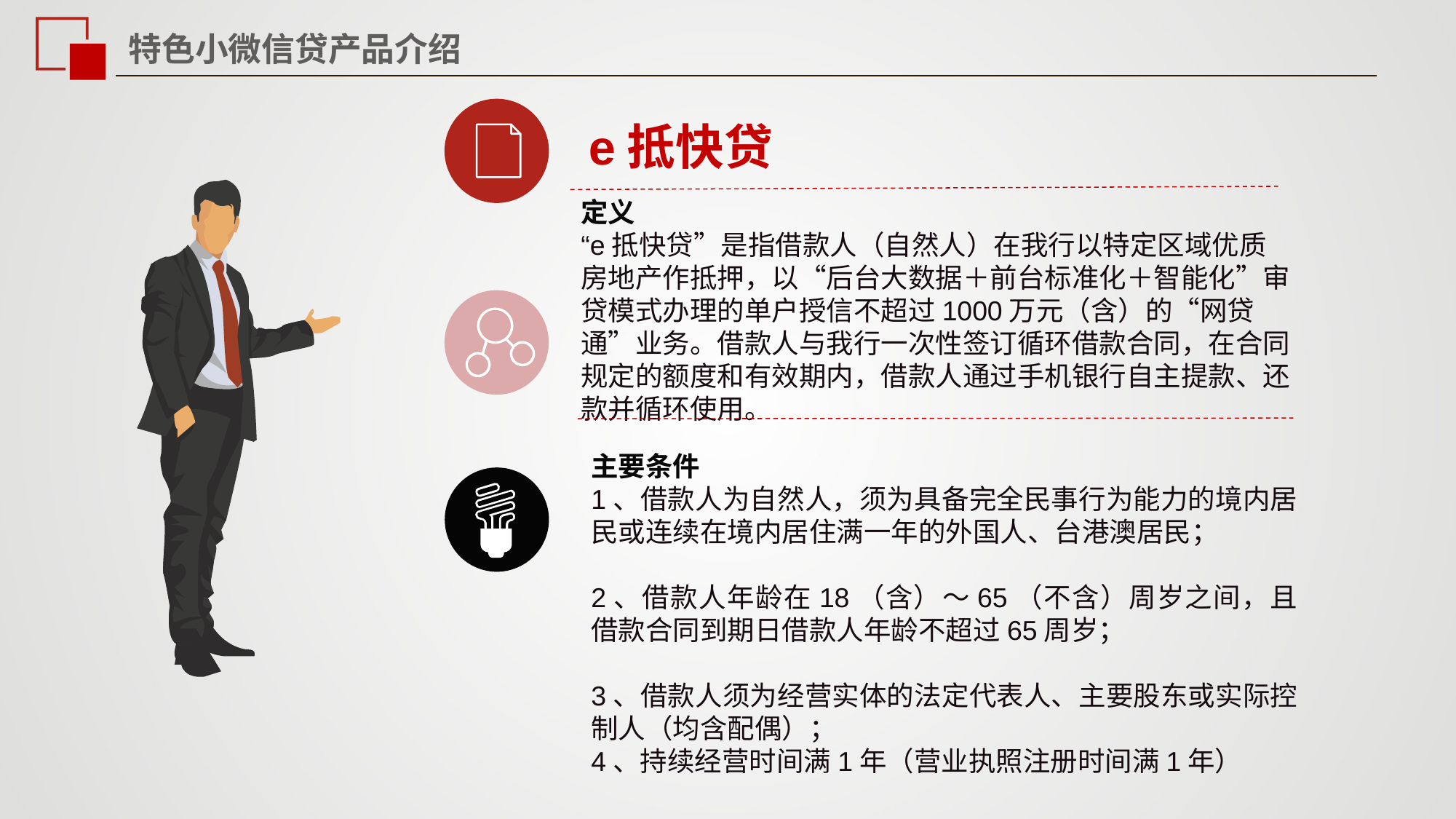

特色小微信贷产品介绍

e抵快贷

定义
“e抵快贷”是指借款人（自然人）在我行以特定区域优质房地产作抵押，以“后台大数据＋前台标准化＋智能化”审贷模式办理的单户授信不超过1000万元（含）的“网贷通”业务。借款人与我行一次性签订循环借款合同，在合同规定的额度和有效期内，借款人通过手机银行自主提款、还款并循环使用。

主要条件
1、借款人为自然人，须为具备完全民事行为能力的境内居民或连续在境内居住满一年的外国人、台港澳居民；

2、借款人年龄在18（含）～65（不含）周岁之间，且借款合同到期日借款人年龄不超过65周岁；

3、借款人须为经营实体的法定代表人、主要股东或实际控制人（均含配偶）；
4、持续经营时间满1年（营业执照注册时间满1年）